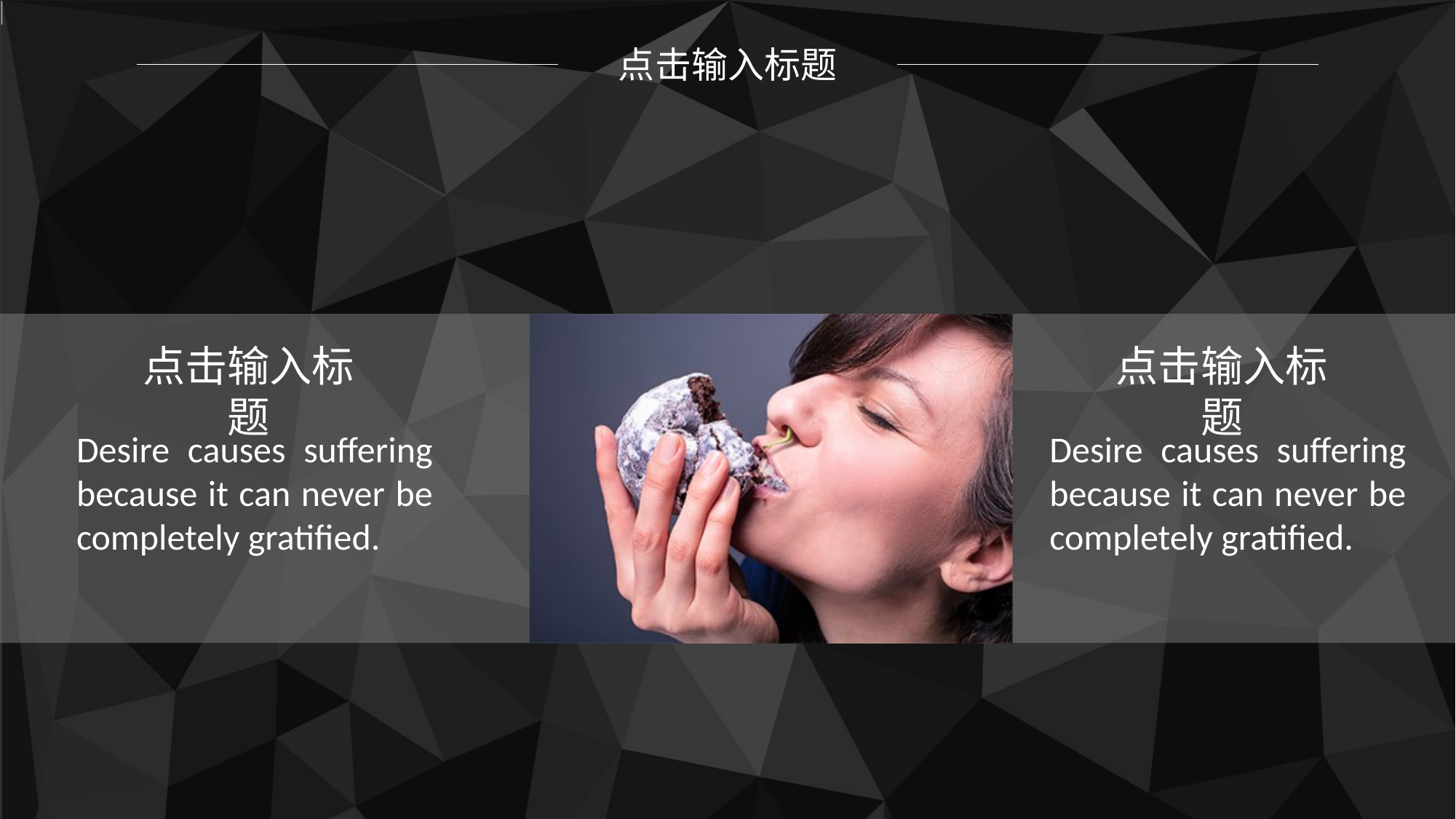

点击输入标题

点击输入标题
点击输入标题
Desire causes suffering because it can never be completely gratified.
Desire causes suffering because it can never be completely gratified.